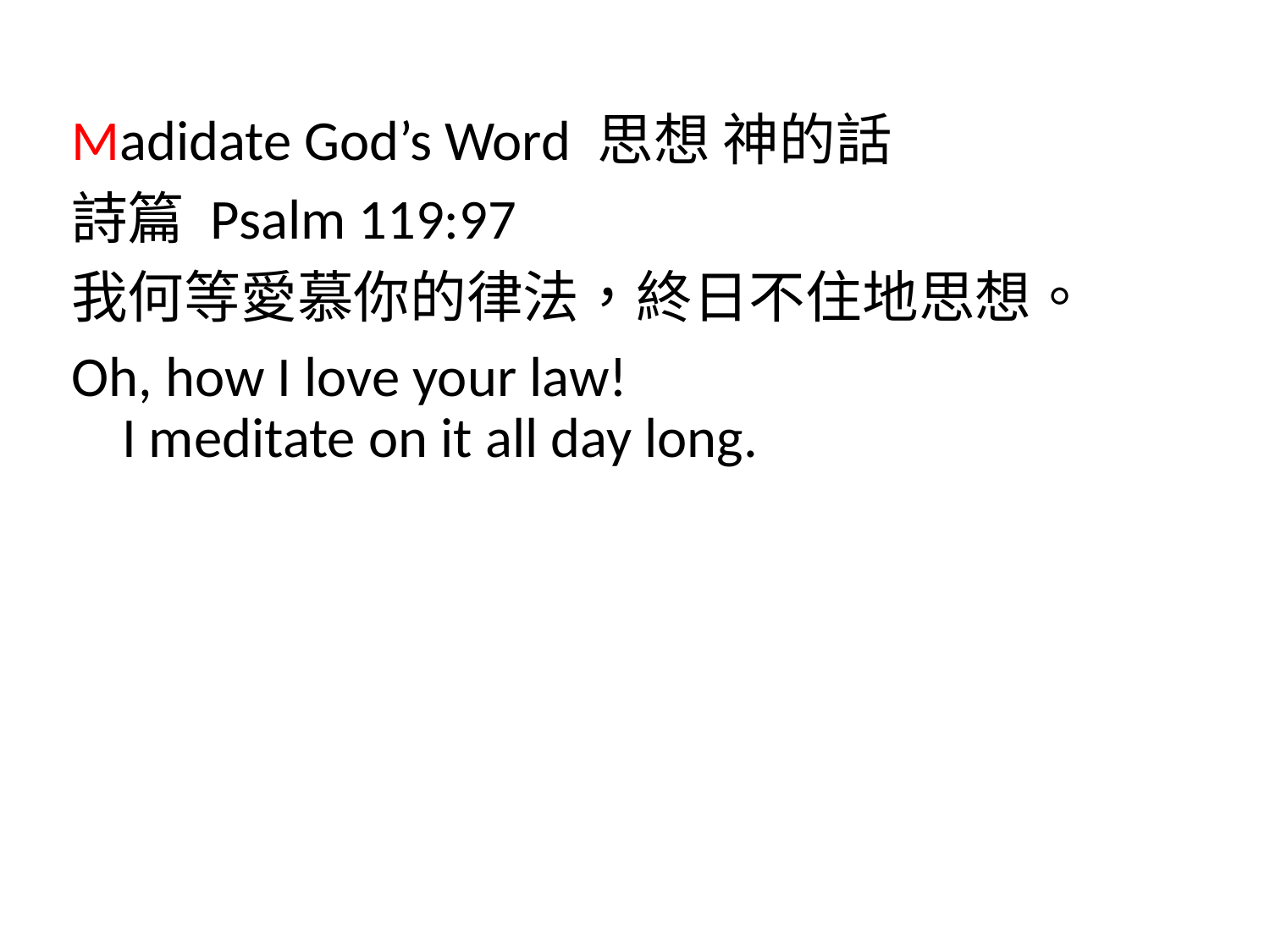

Madidate God’s Word 思想 神的話
詩篇 Psalm 119:97
我何等愛慕你的律法，終日不住地思想。
Oh, how I love your law!
    I meditate on it all day long.